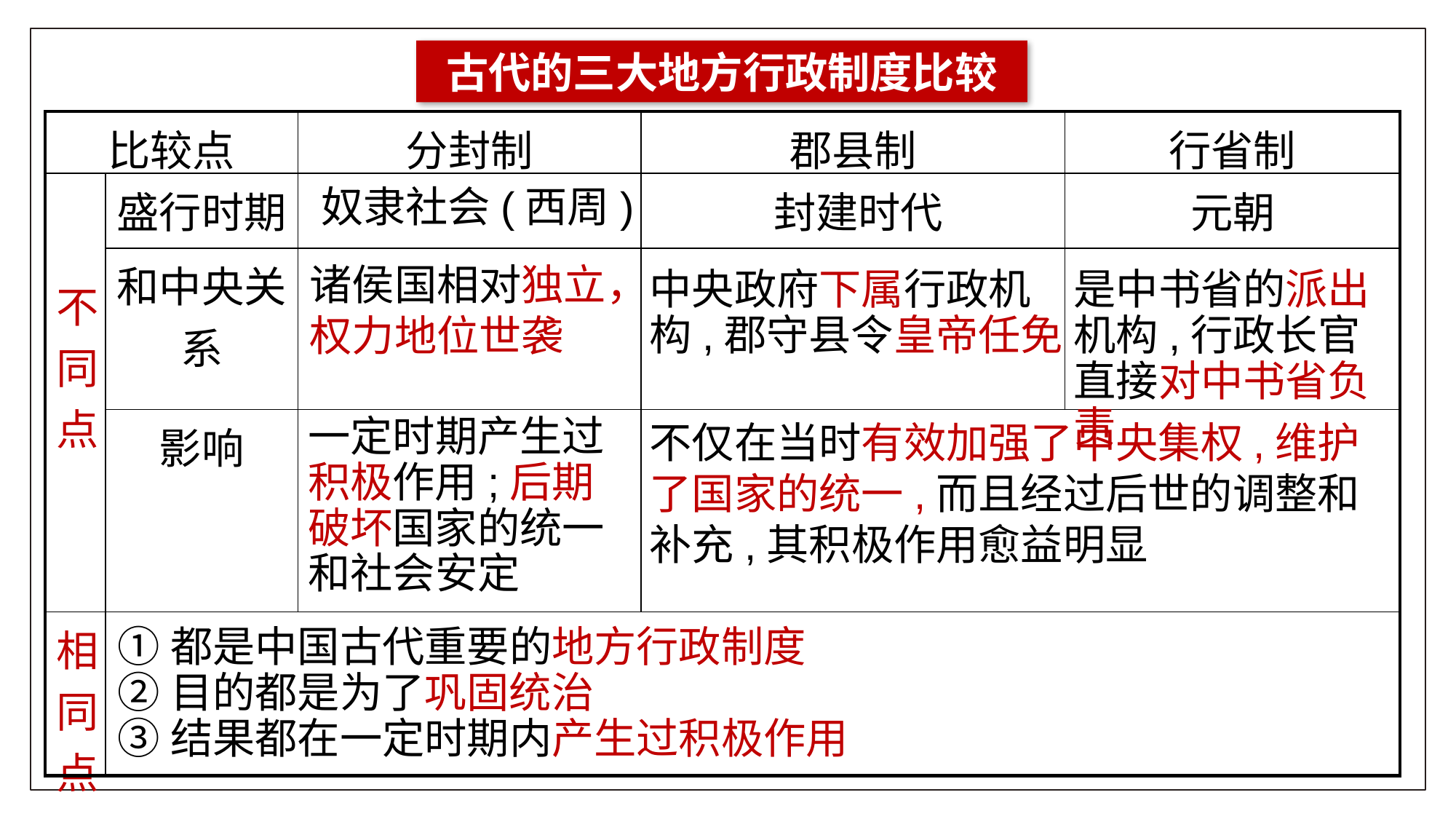

古代的三大地方行政制度比较
| 比较点 |  | 分封制 | 郡县制 | 行省制 |
| --- | --- | --- | --- | --- |
| 不 同点 | 盛行时期 |  |  |  |
|  | 和中央关系 |  |  |  |
|  | 影响 |  |  |  |
| 相 同点 |  |  |  |  |
奴隶社会(西周)
封建时代
元朝
诸侯国相对独立，权力地位世袭
中央政府下属行政机构,郡守县令皇帝任免
是中书省的派出机构,行政长官直接对中书省负责

一定时期产生过积极作用;后期破坏国家的统一和社会安定
不仅在当时有效加强了中央集权,维护了国家的统一,而且经过后世的调整和补充,其积极作用愈益明显
①都是中国古代重要的地方行政制度
②目的都是为了巩固统治
③结果都在一定时期内产生过积极作用